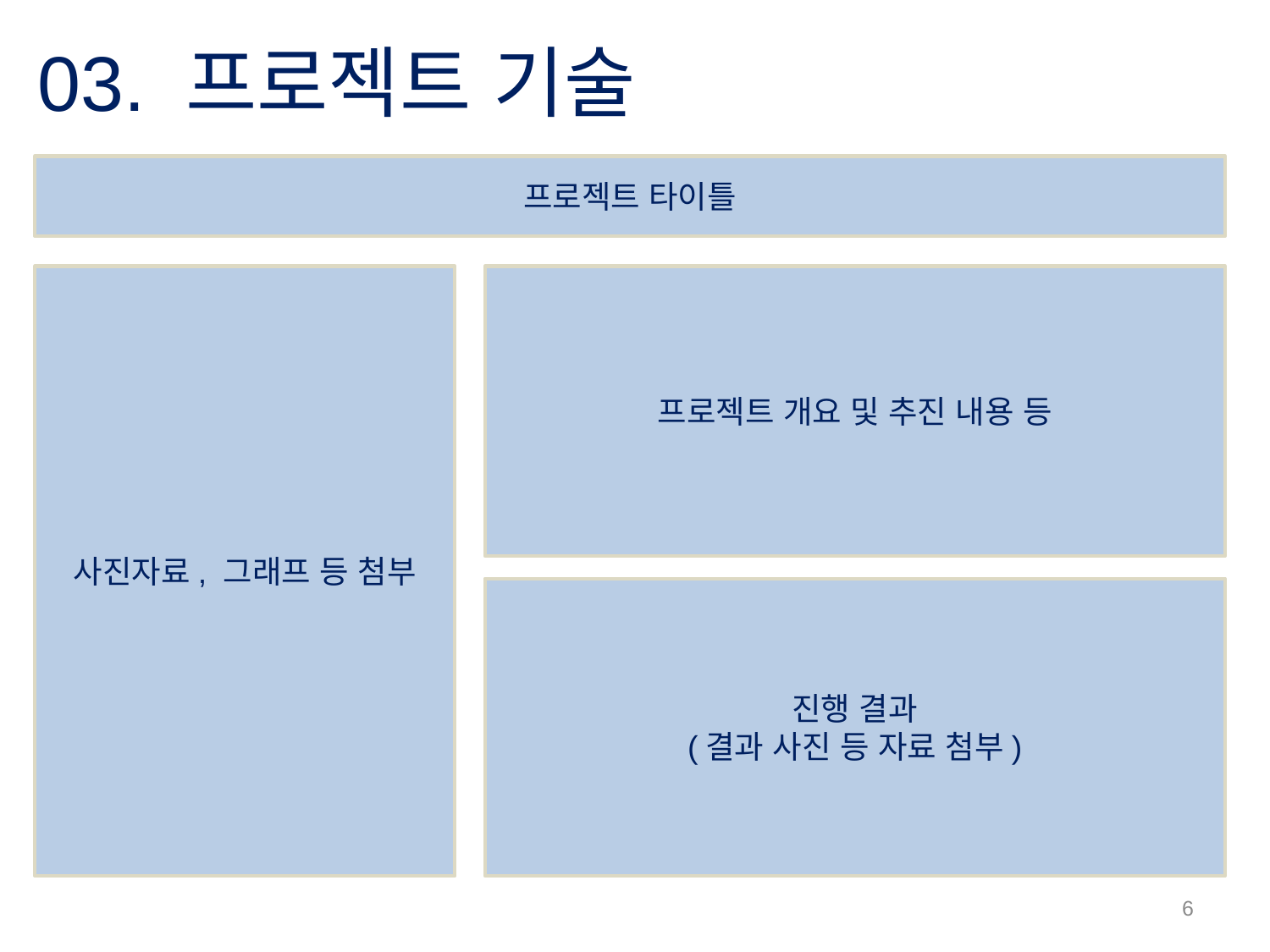

03. 프로젝트 기술
프로젝트 타이틀
사진자료, 그래프 등 첨부
프로젝트 개요 및 추진 내용 등
진행 결과
(결과 사진 등 자료 첨부)
6